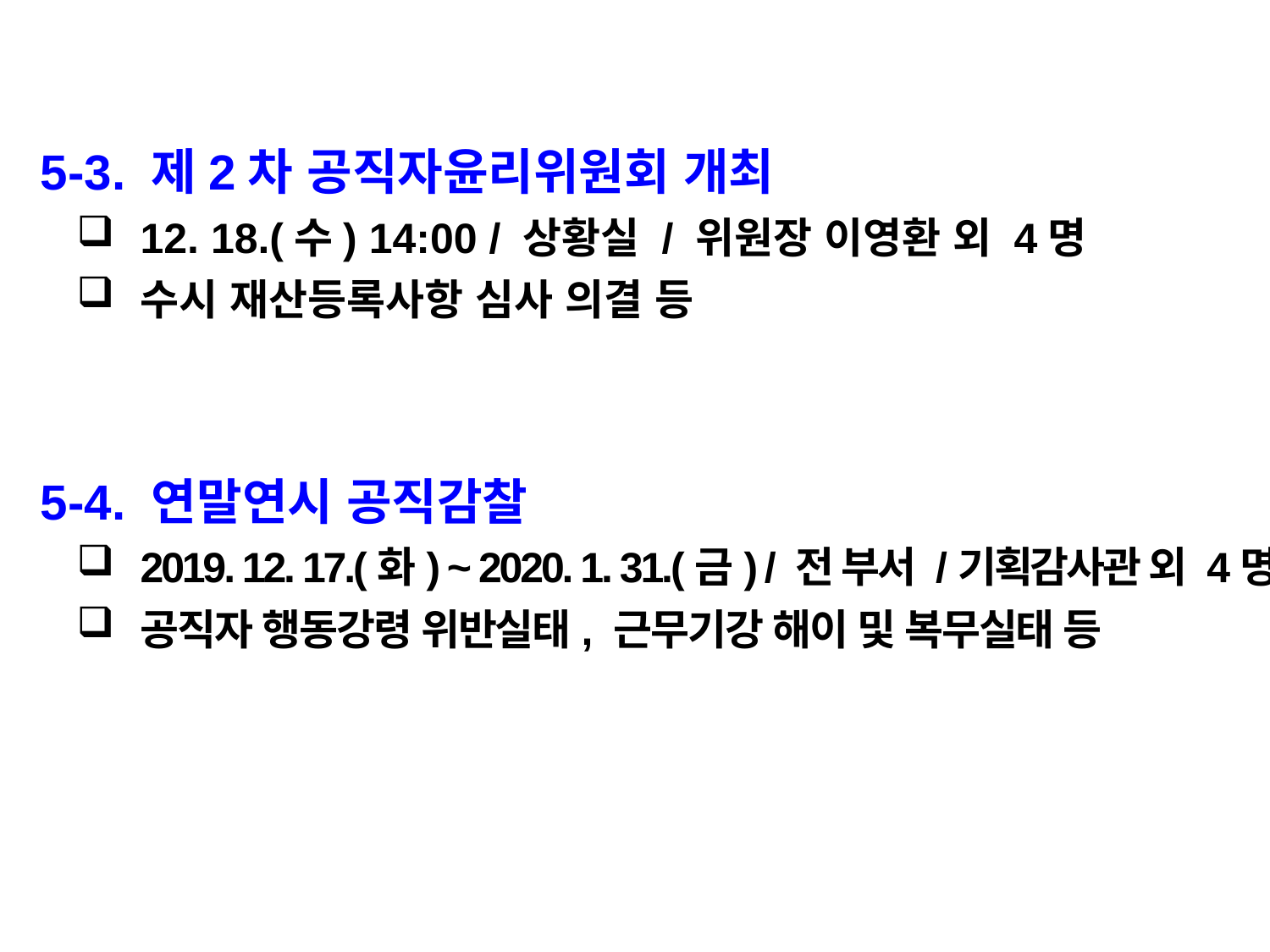

5-3. 제2차 공직자윤리위원회 개최
12. 18.(수) 14:00 / 상황실 / 위원장 이영환 외 4명
수시 재산등록사항 심사 의결 등

  5-4. 연말연시 공직감찰
2019. 12. 17.(화) ~ 2020. 1. 31.(금) / 전 부서 /기획감사관 외 4명
공직자 행동강령 위반실태, 근무기강 해이 및 복무실태 등